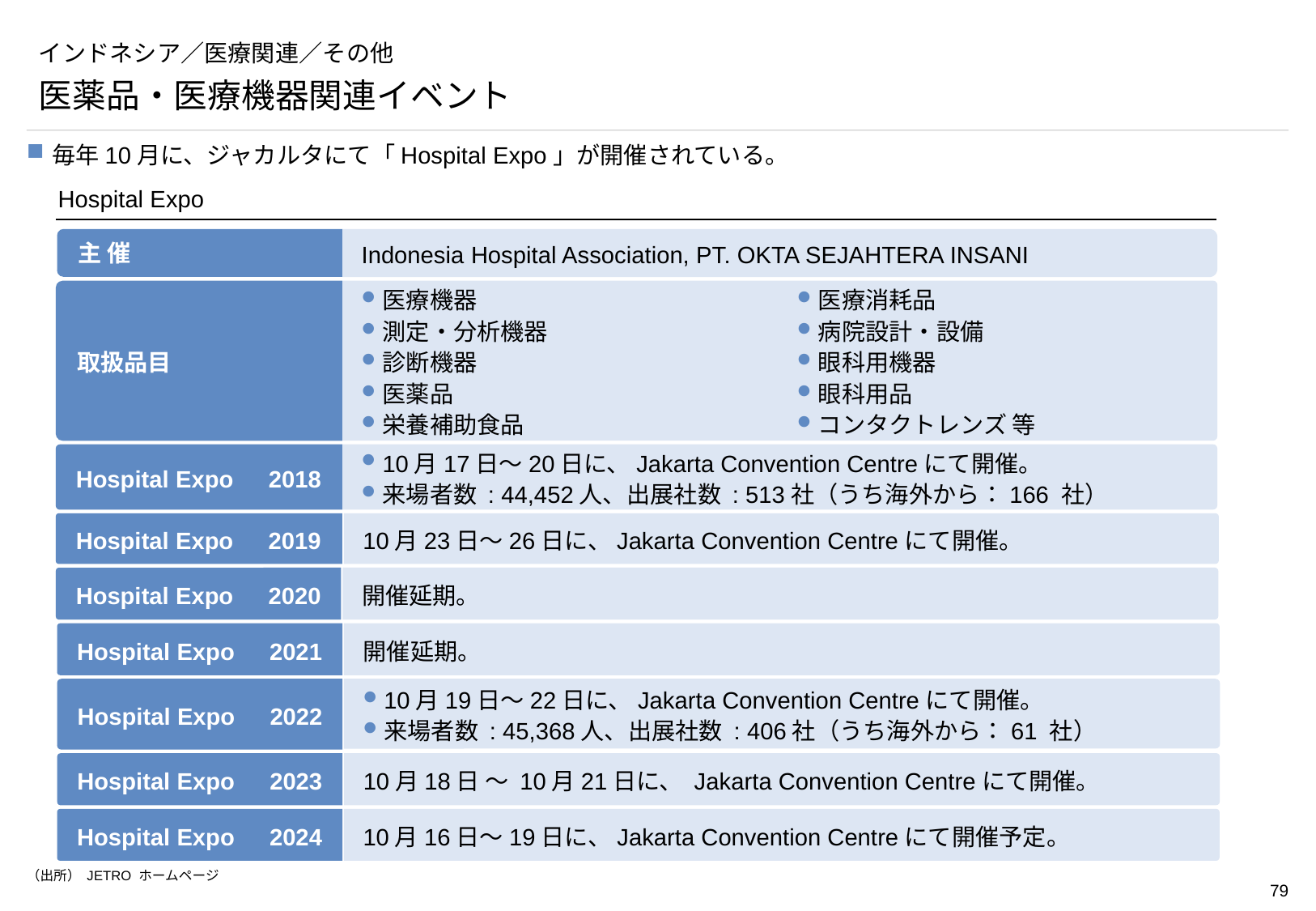

# インドネシア／医療関連／その他
医薬品・医療機器関連イベント
毎年10月に、ジャカルタにて「Hospital Expo」が開催されている。
Hospital Expo
Indonesia Hospital Association, PT. OKTA SEJAHTERA INSANI
主 催
医療機器
測定・分析機器
診断機器
医薬品
栄養補助食品
医療消耗品
病院設計・設備
眼科用機器
眼科用品
コンタクトレンズ 等
取扱品目
10月17日～20日に、Jakarta Convention Centreにて開催。
来場者数 : 44,452人、出展社数 : 513社（うち海外から：166 社）
Hospital Expo　2018
10月23日～26日に、Jakarta Convention Centreにて開催。
Hospital Expo　2019
開催延期。
Hospital Expo　2020
開催延期。
Hospital Expo　2021
10月19日～22日に、Jakarta Convention Centreにて開催。
来場者数 : 45,368人、出展社数 : 406社（うち海外から：61 社）
Hospital Expo　2022
10月18日 ～ 10月21日に、 Jakarta Convention Centreにて開催。
Hospital Expo　2023
10月16日～19日に、Jakarta Convention Centreにて開催予定。
Hospital Expo　2024
（出所） JETRO ホームページ